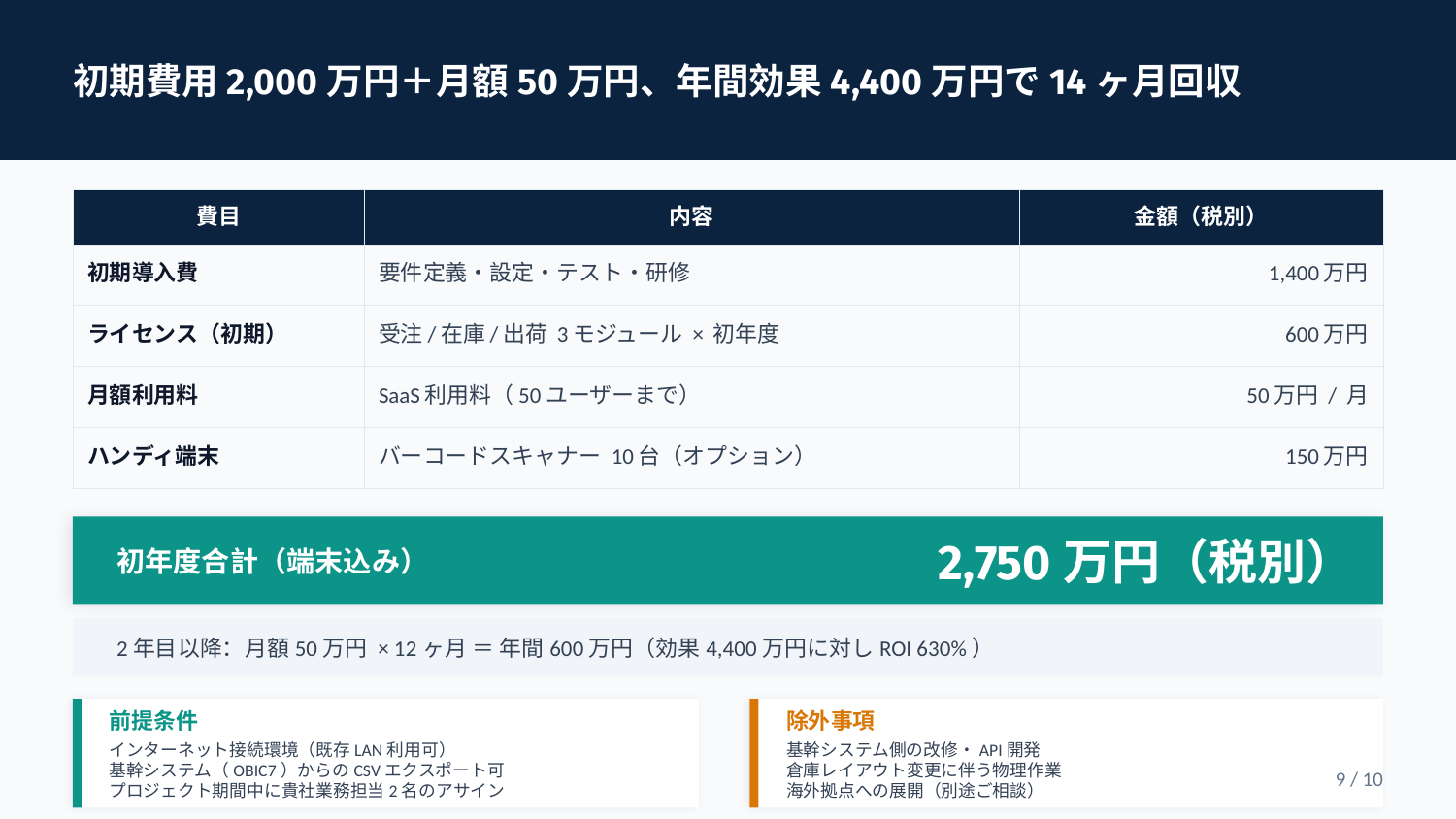

初期費用2,000万円＋月額50万円、年間効果4,400万円で14ヶ月回収
| 費目 | 内容 | 金額（税別） |
| --- | --- | --- |
| 初期導入費 | 要件定義・設定・テスト・研修 | 1,400万円 |
| ライセンス（初期） | 受注/在庫/出荷 3モジュール × 初年度 | 600万円 |
| 月額利用料 | SaaS利用料（50ユーザーまで） | 50万円 / 月 |
| ハンディ端末 | バーコードスキャナー 10台（オプション） | 150万円 |

初年度合計（端末込み）
2,750万円（税別）

2年目以降：月額50万円 × 12ヶ月 ＝ 年間600万円（効果4,400万円に対しROI 630%）

前提条件
除外事項
インターネット接続環境（既存LAN利用可）
基幹システム（OBIC7）からのCSVエクスポート可
プロジェクト期間中に貴社業務担当2名のアサイン
基幹システム側の改修・API開発
倉庫レイアウト変更に伴う物理作業
海外拠点への展開（別途ご相談）
9 / 10